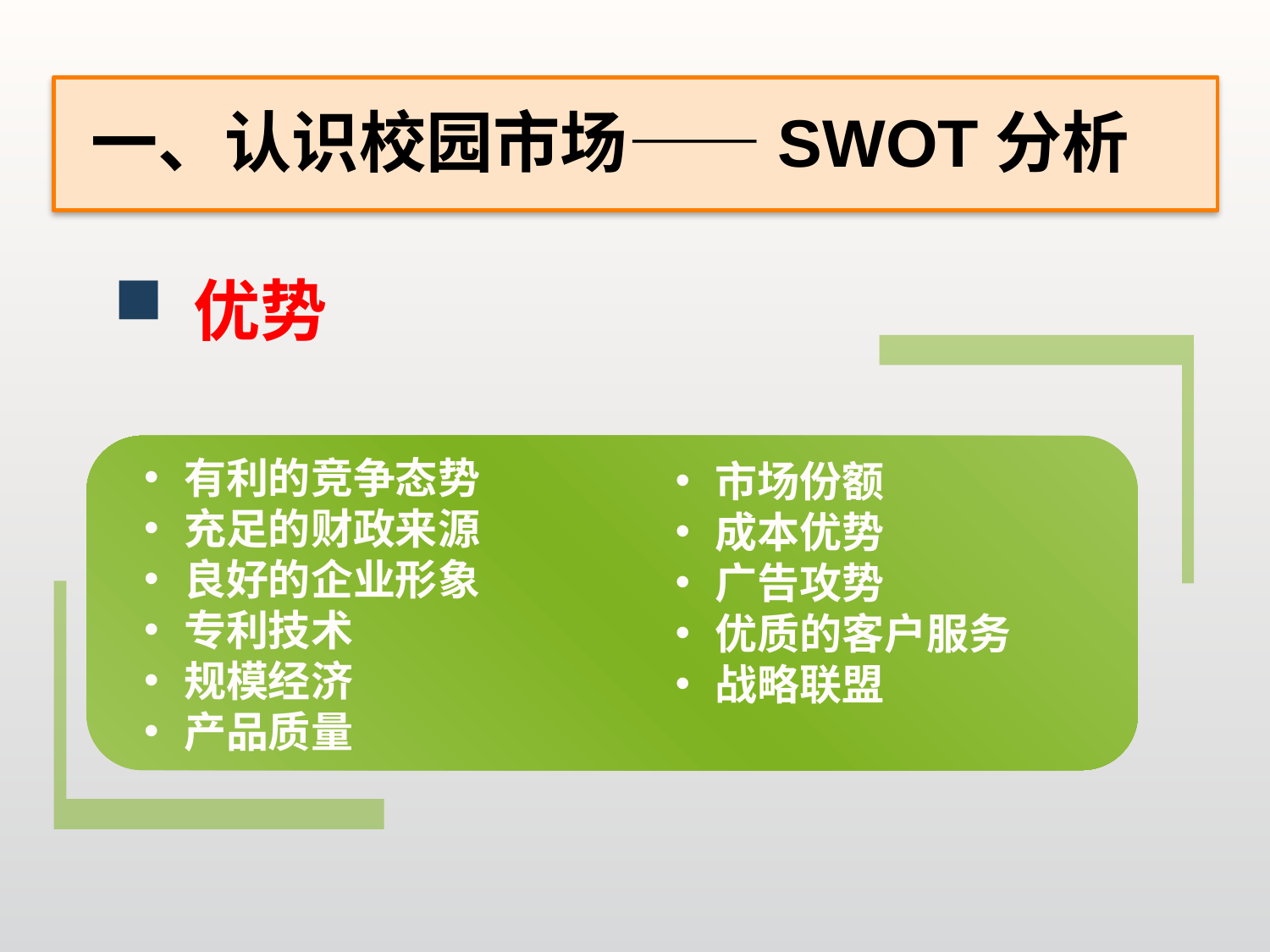

一、认识校园市场——SWOT分析
优势

有利的竞争态势
充足的财政来源
良好的企业形象
专利技术
规模经济
产品质量
市场份额
成本优势
广告攻势
优质的客户服务
战略联盟